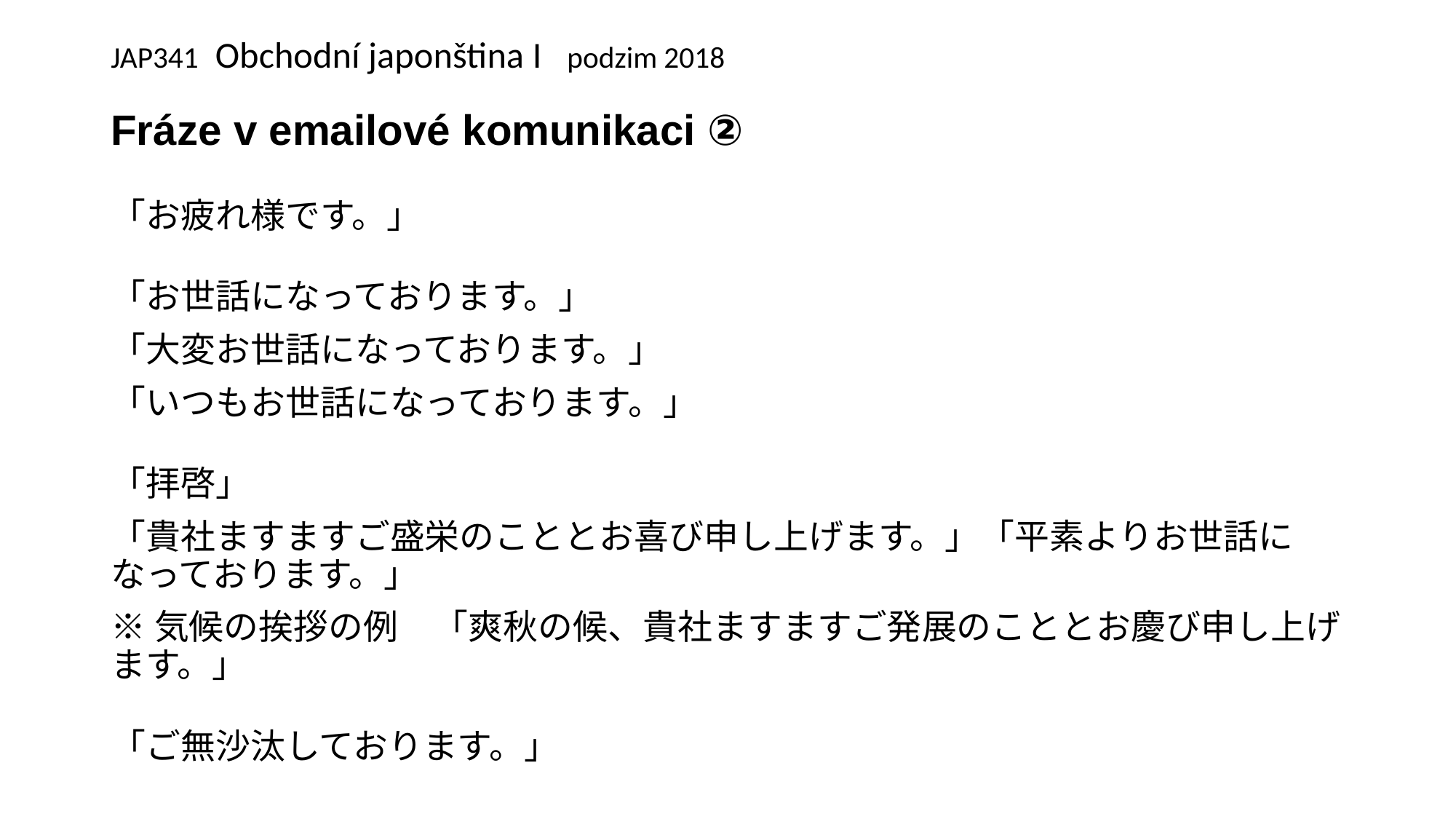

# JAP341  Obchodní japonština I   podzim 2018
Fráze v emailové komunikaci ②

「お疲れ様です。」

「お世話になっております。」
「大変お世話になっております。」
「いつもお世話になっております。」

「拝啓」
「貴社ますますご盛栄のこととお喜び申し上げます。」「平素よりお世話になっております。」
※気候の挨拶の例　「爽秋の候、貴社ますますご発展のこととお慶び申し上げます。」

「ご無沙汰しております。」